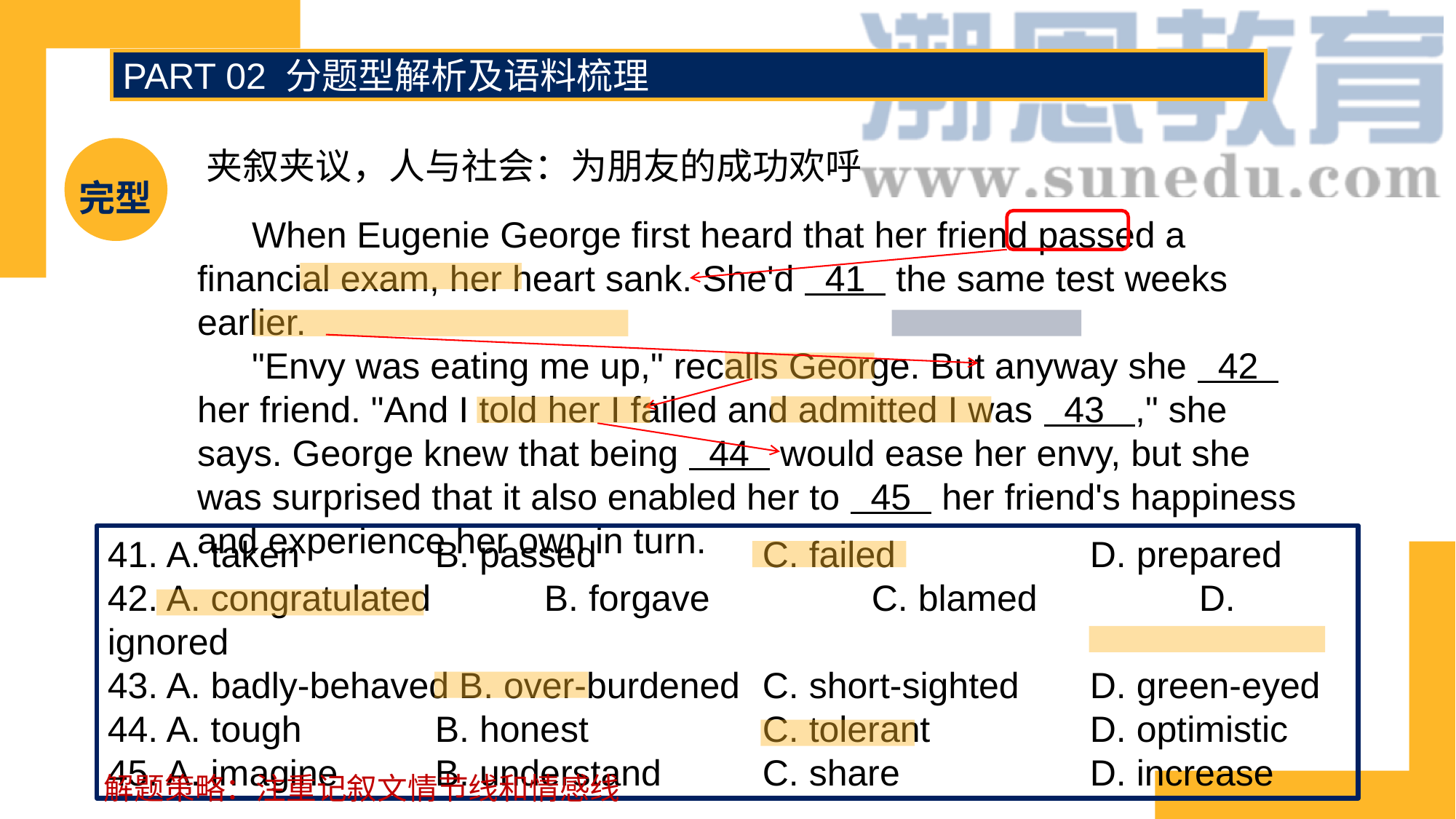

PART 02 分题型解析及语料梳理

夹叙夹议，人与社会：为朋友的成功欢呼
完型
When Eugenie George first heard that her friend passed a financial exam, her heart sank. She'd   41   the same test weeks earlier.
"Envy was eating me up," recalls George. But anyway she   42   her friend. "And I told her I failed and admitted I was   43   ," she says. George knew that being   44   would ease her envy, but she was surprised that it also enabled her to   45   her friend's happiness and experience her own in turn.

41. A. taken 		B. passed 		C. failed 		D. prepared
42. A. congratulated 	B. forgave 		C. blamed 		D. ignored
43. A. badly-behaved B. over-burdened	C. short-sighted 	D. green-eyed
44. A. tough 		B. honest 		C. tolerant 		D. optimistic
45. A. imagine 	B. understand 	C. share 		D. increase

解题策略：注重记叙文情节线和情感线